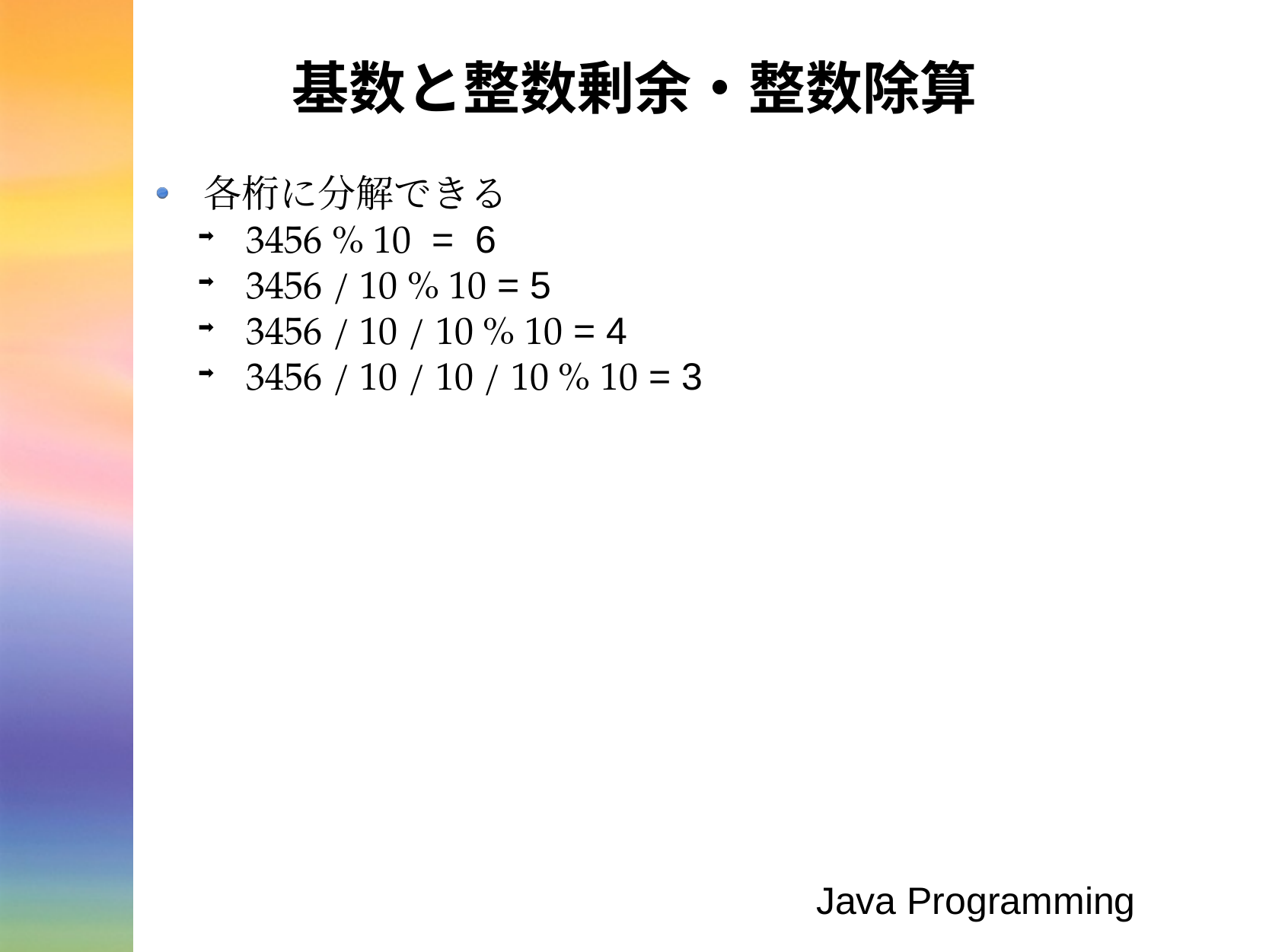

# 基数と整数剰余・整数除算
各桁に分解できる
3456 % 10  =  6
3456 / 10 % 10 = 5
3456 / 10 / 10 % 10 = 4
3456 / 10 / 10 / 10 % 10 = 3